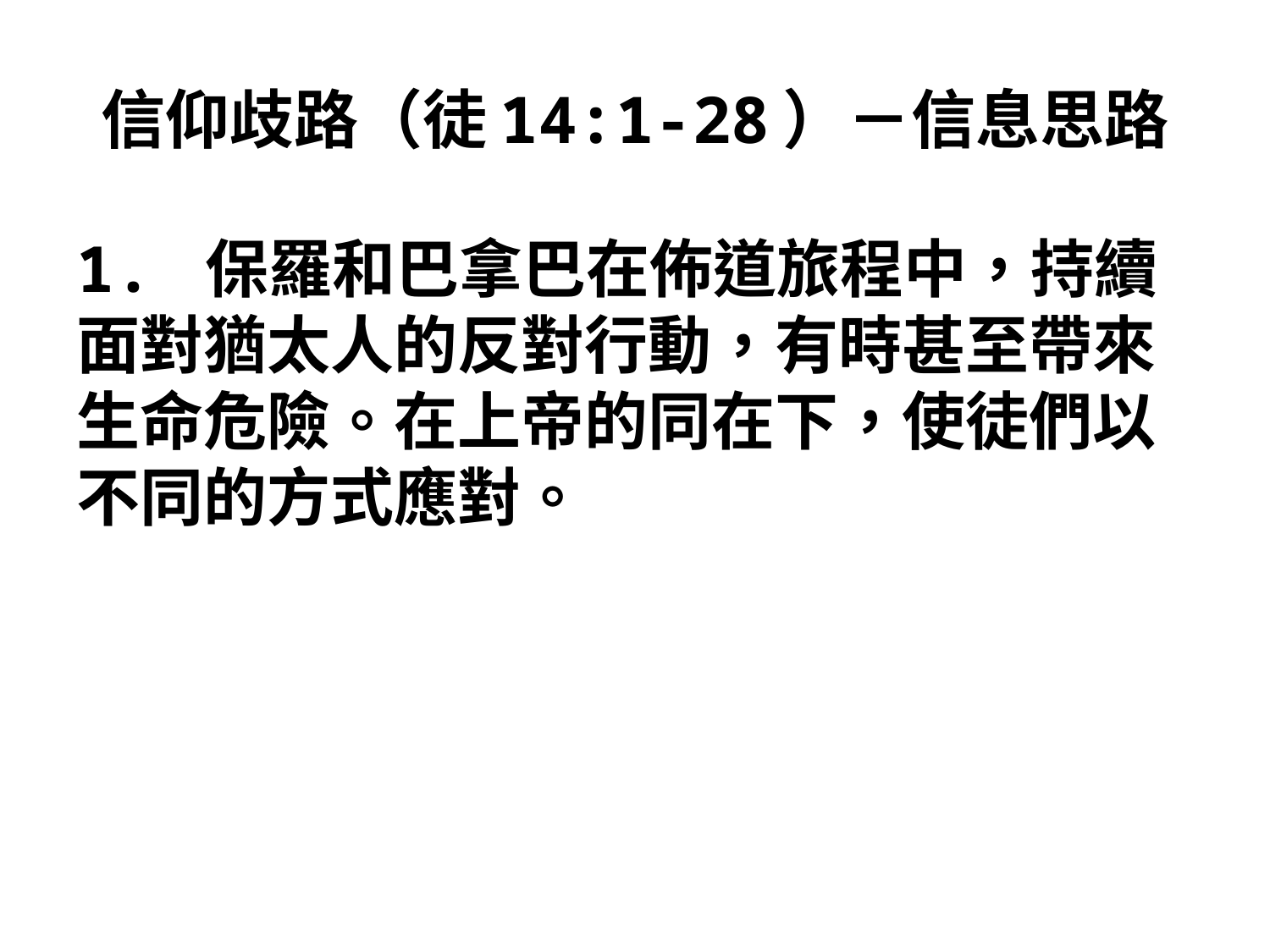

# 信仰歧路（徒14:1-28）－信息思路
1. 保羅和巴拿巴在佈道旅程中，持續面對猶太人的反對行動，有時甚至帶來生命危險。在上帝的同在下，使徒們以不同的方式應對。